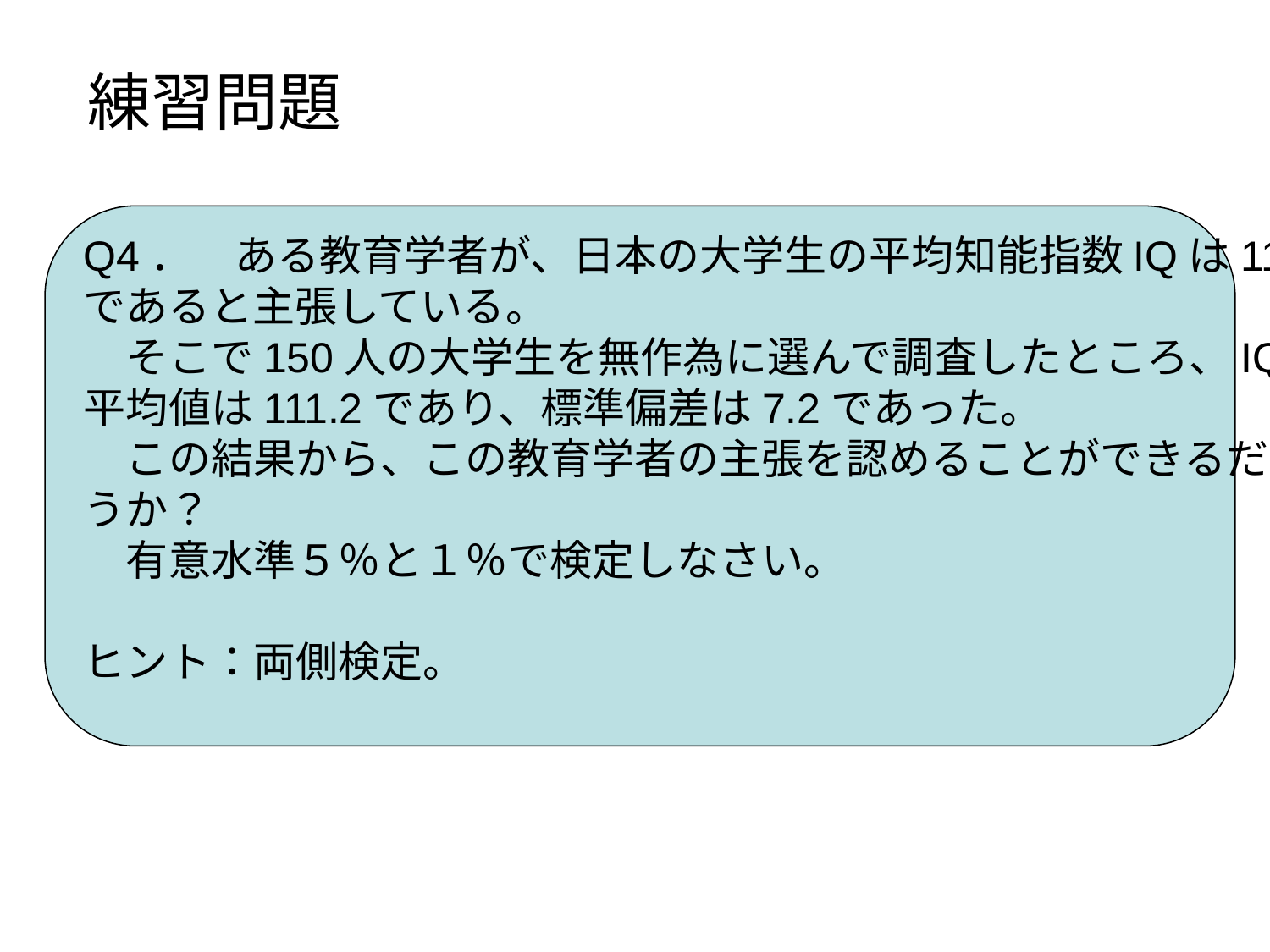

練習問題
Q4．　ある教育学者が、日本の大学生の平均知能指数IQは110
であると主張している。
　そこで150人の大学生を無作為に選んで調査したところ、IQの
平均値は111.2であり、標準偏差は7.2であった。
　この結果から、この教育学者の主張を認めることができるだろ
うか？
　有意水準５％と１％で検定しなさい。

ヒント：両側検定。